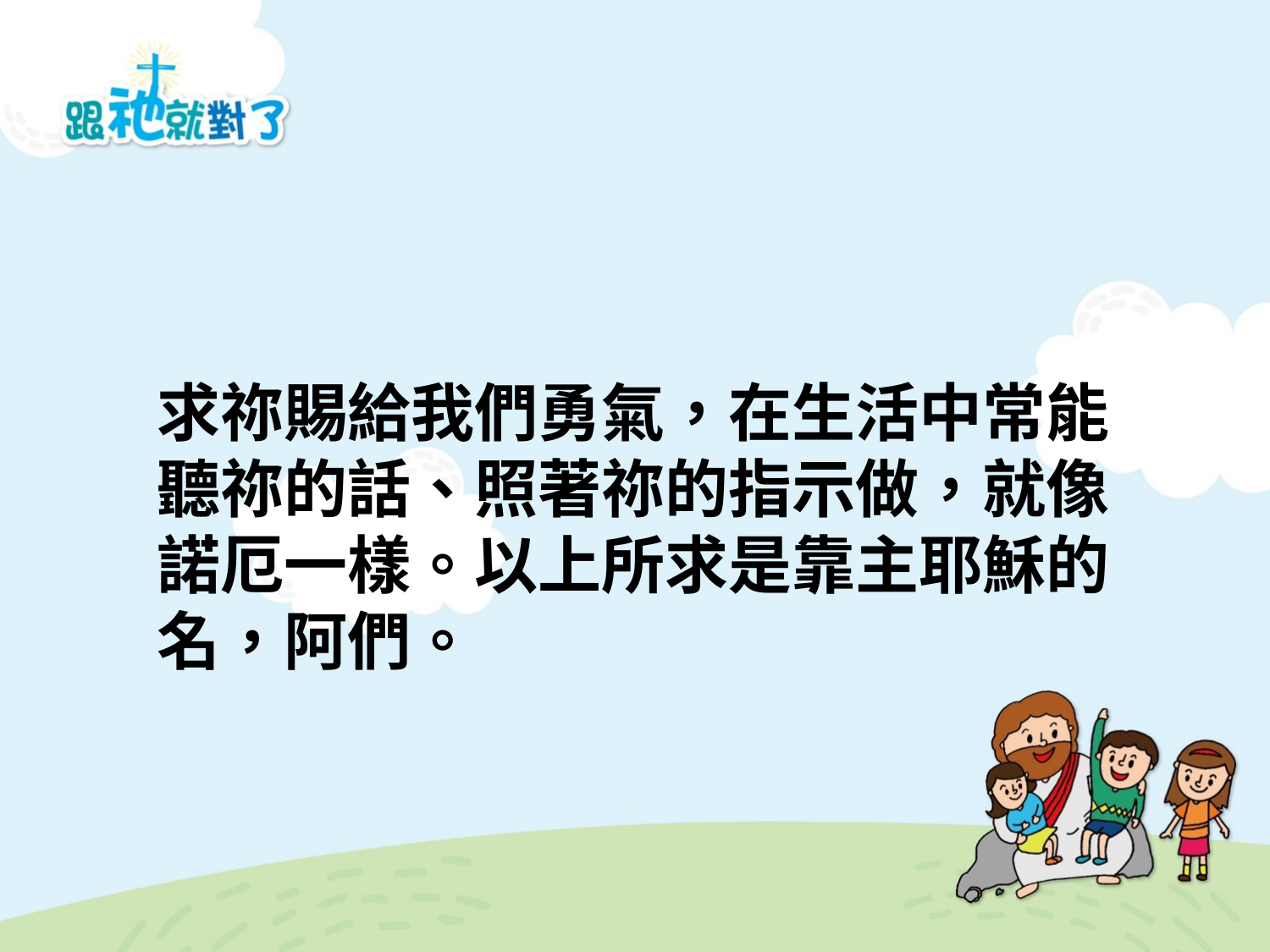

求祢賜給我們勇氣，在生活中常能聽祢的話、照著祢的指示做，就像諾厄一樣。以上所求是靠主耶穌的名，阿們。